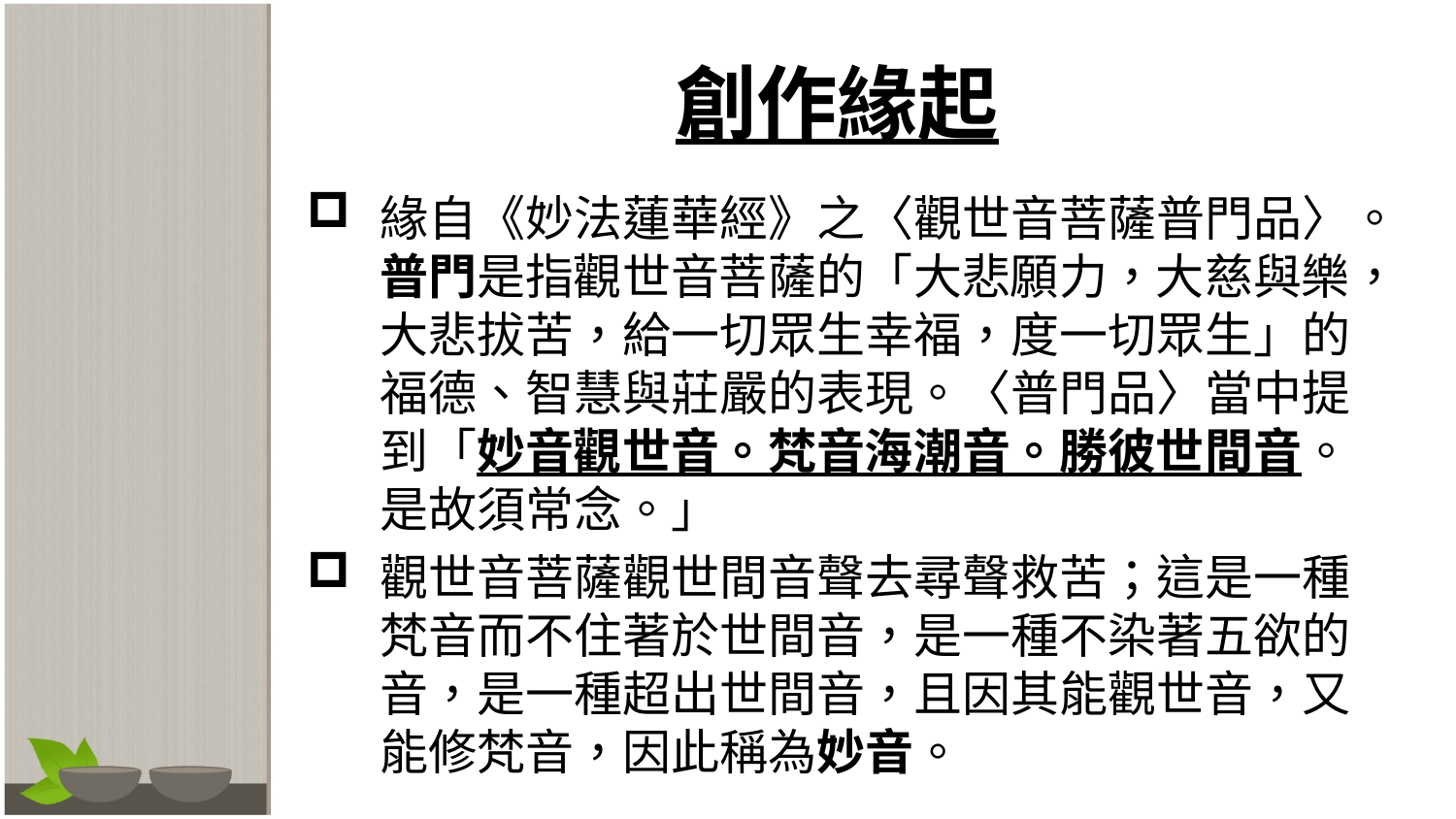

# 創作緣起
緣自《妙法蓮華經》之〈觀世音菩薩普門品〉。普門是指觀世音菩薩的「大悲願力，大慈與樂，大悲拔苦，給一切眾生幸福，度一切眾生」的福德、智慧與莊嚴的表現。〈普門品〉當中提到「妙音觀世音。梵音海潮音。勝彼世間音。是故須常念。」
觀世音菩薩觀世間音聲去尋聲救苦；這是一種梵音而不住著於世間音，是一種不染著五欲的音，是一種超出世間音，且因其能觀世音，又能修梵音，因此稱為妙音。